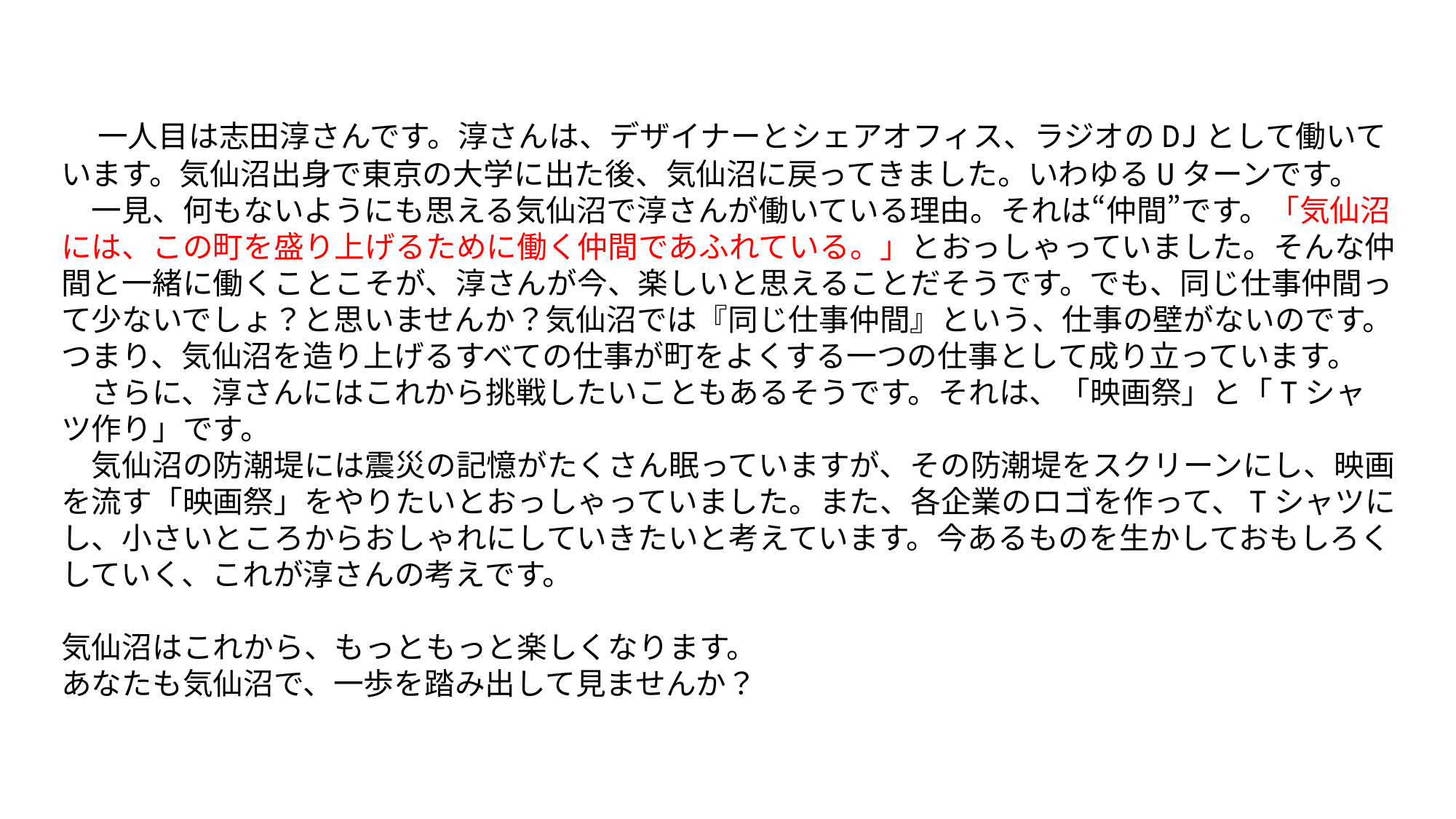

一人目は志田淳さんです。淳さんは、デザイナーとシェアオフィス、ラジオのDJとして働いています。気仙沼出身で東京の大学に出た後、気仙沼に戻ってきました。いわゆるUターンです。
　一見、何もないようにも思える気仙沼で淳さんが働いている理由。それは“仲間”です。「気仙沼には、この町を盛り上げるために働く仲間であふれている。」とおっしゃっていました。そんな仲間と一緒に働くことこそが、淳さんが今、楽しいと思えることだそうです。でも、同じ仕事仲間って少ないでしょ？と思いませんか？気仙沼では『同じ仕事仲間』という、仕事の壁がないのです。つまり、気仙沼を造り上げるすべての仕事が町をよくする一つの仕事として成り立っています。
　さらに、淳さんにはこれから挑戦したいこともあるそうです。それは、「映画祭」と「Tシャツ作り」です。
　気仙沼の防潮堤には震災の記憶がたくさん眠っていますが、その防潮堤をスクリーンにし、映画を流す「映画祭」をやりたいとおっしゃっていました。また、各企業のロゴを作って、Tシャツにし、小さいところからおしゃれにしていきたいと考えています。今あるものを生かしておもしろくしていく、これが淳さんの考えです。

気仙沼はこれから、もっともっと楽しくなります。
あなたも気仙沼で、一歩を踏み出して見ませんか？